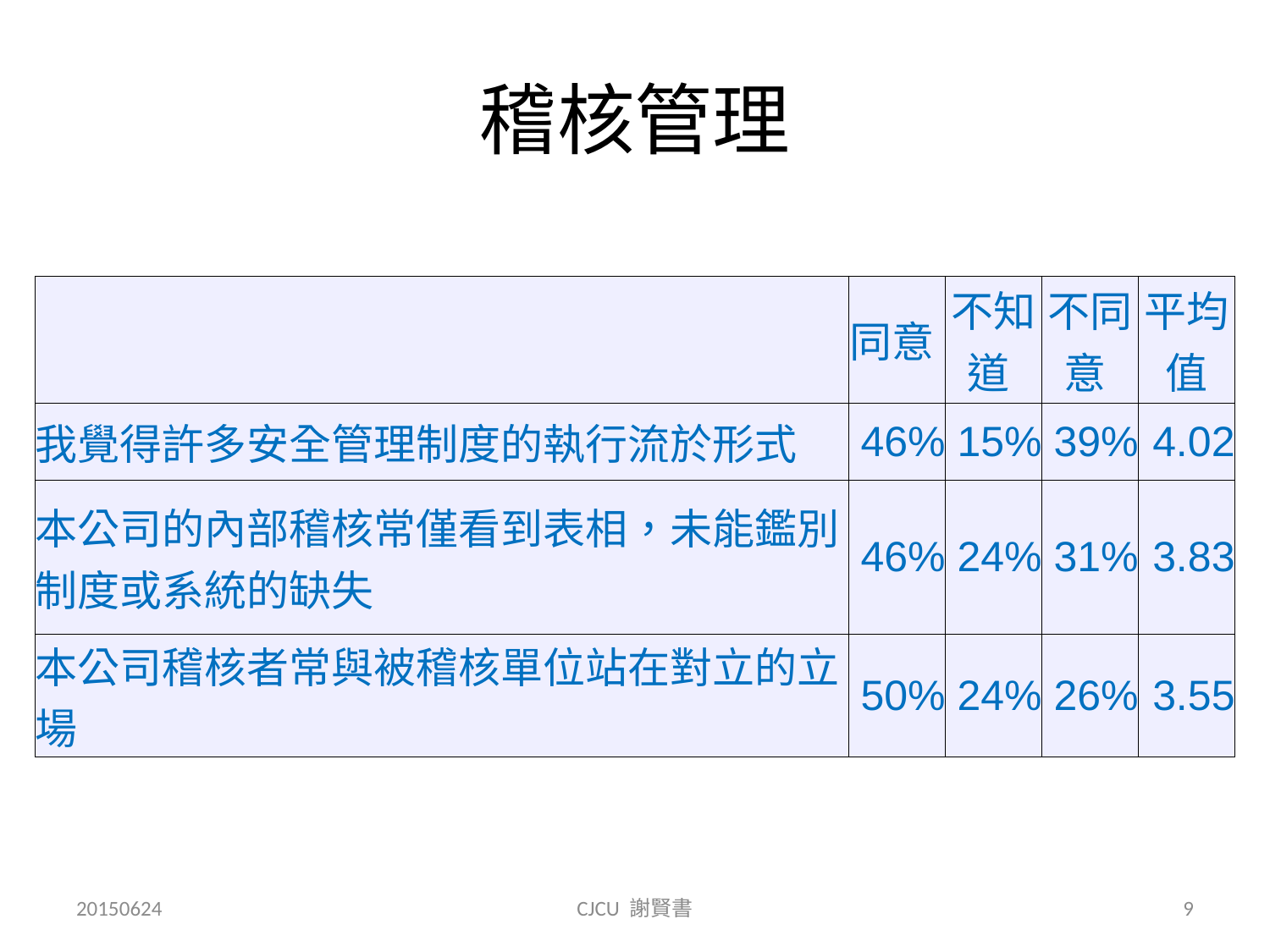

# 稽核管理
|  | 同意 | 不知道 | 不同意 | 平均值 |
| --- | --- | --- | --- | --- |
| 我覺得許多安全管理制度的執行流於形式 | 46% | 15% | 39% | 4.02 |
| 本公司的內部稽核常僅看到表相，未能鑑別制度或系統的缺失 | 46% | 24% | 31% | 3.83 |
| 本公司稽核者常與被稽核單位站在對立的立場 | 50% | 24% | 26% | 3.55 |
20150624
CJCU 謝賢書
9